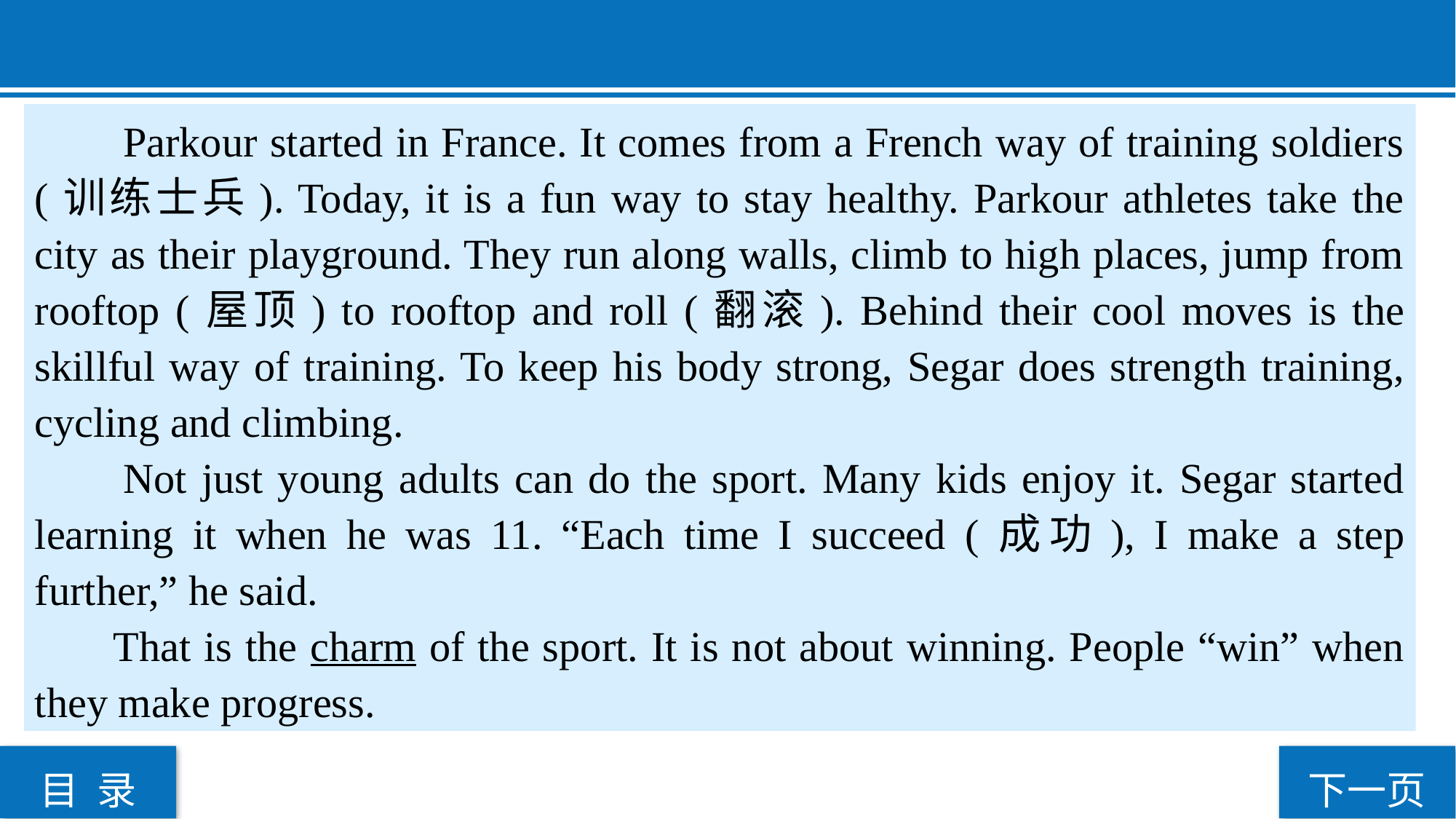

Parkour started in France. It comes from a French way of training soldiers (训练士兵). Today, it is a fun way to stay healthy. Parkour athletes take the city as their playground. They run along walls, climb to high places, jump from rooftop (屋顶) to rooftop and roll (翻滚). Behind their cool moves is the skillful way of training. To keep his body strong, Segar does strength training, cycling and climbing.
      Not just young adults can do the sport. Many kids enjoy it. Segar started learning it when he was 11. “Each time I succeed (成功), I make a step further,” he said.
      That is the charm of the sport. It is not about winning. People “win” when they make progress.